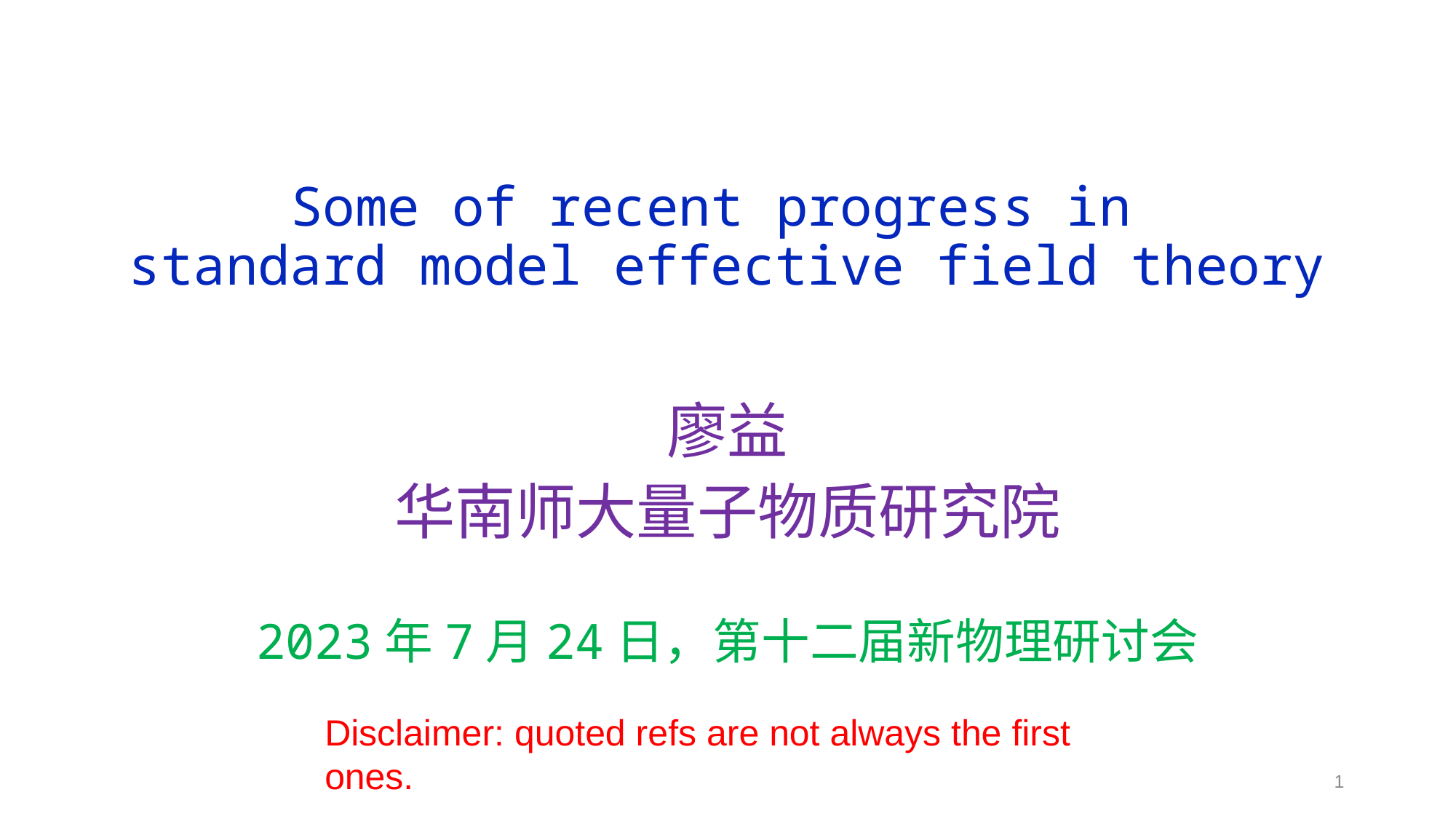

# Some of recent progress in standard model effective field theory
廖益
华南师大量子物质研究院

2023年7月24日，第十二届新物理研讨会

Disclaimer: quoted refs are not always the first ones.
1